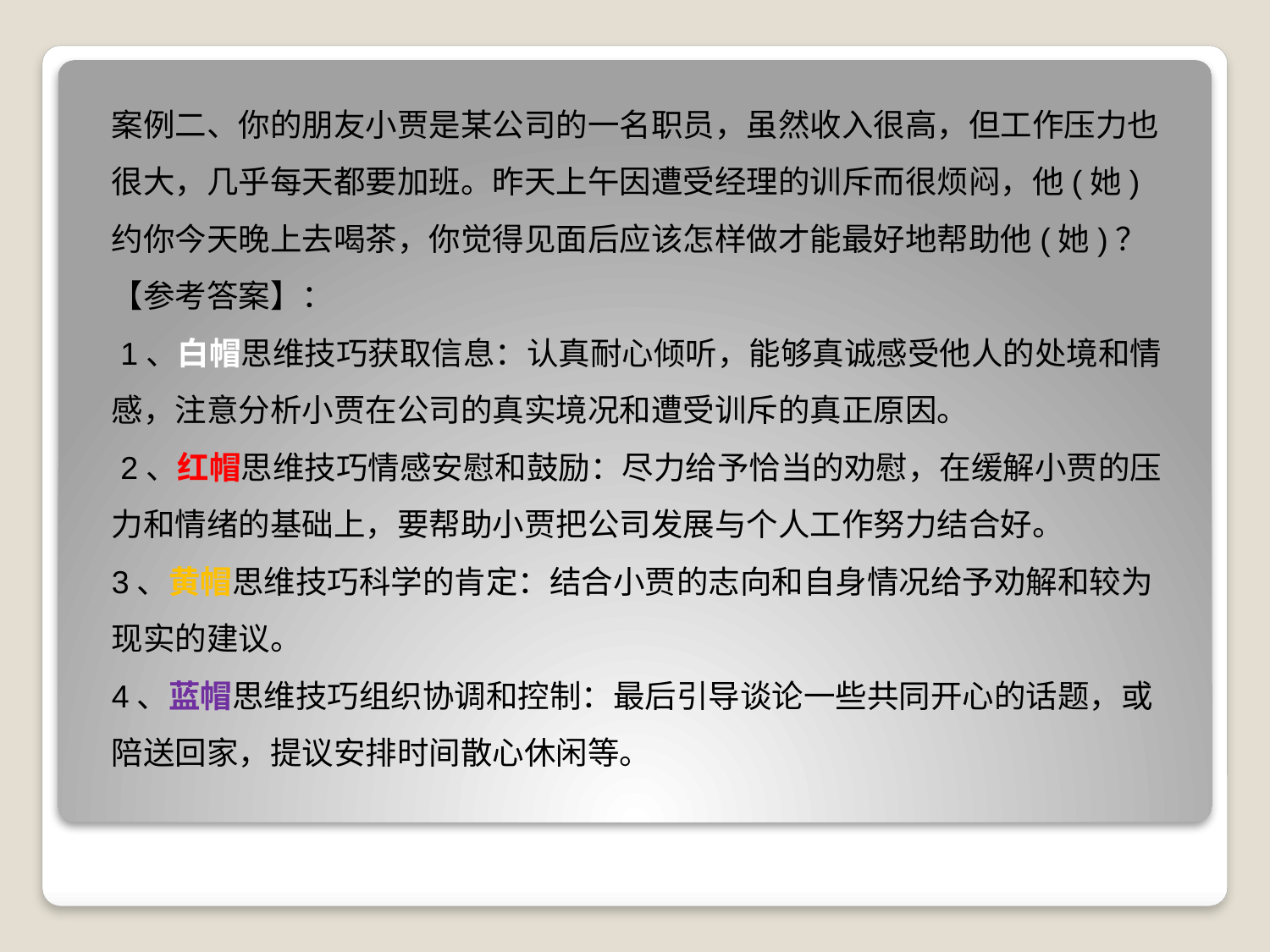

案例二、你的朋友小贾是某公司的一名职员，虽然收入很高，但工作压力也很大，几乎每天都要加班。昨天上午因遭受经理的训斥而很烦闷，他(她)约你今天晚上去喝茶，你觉得见面后应该怎样做才能最好地帮助他(她)？
【参考答案】：
 1、白帽思维技巧获取信息：认真耐心倾听，能够真诚感受他人的处境和情感，注意分析小贾在公司的真实境况和遭受训斥的真正原因。
 2、红帽思维技巧情感安慰和鼓励：尽力给予恰当的劝慰，在缓解小贾的压力和情绪的基础上，要帮助小贾把公司发展与个人工作努力结合好。
3、黄帽思维技巧科学的肯定：结合小贾的志向和自身情况给予劝解和较为现实的建议。
4、蓝帽思维技巧组织协调和控制：最后引导谈论一些共同开心的话题，或陪送回家，提议安排时间散心休闲等。